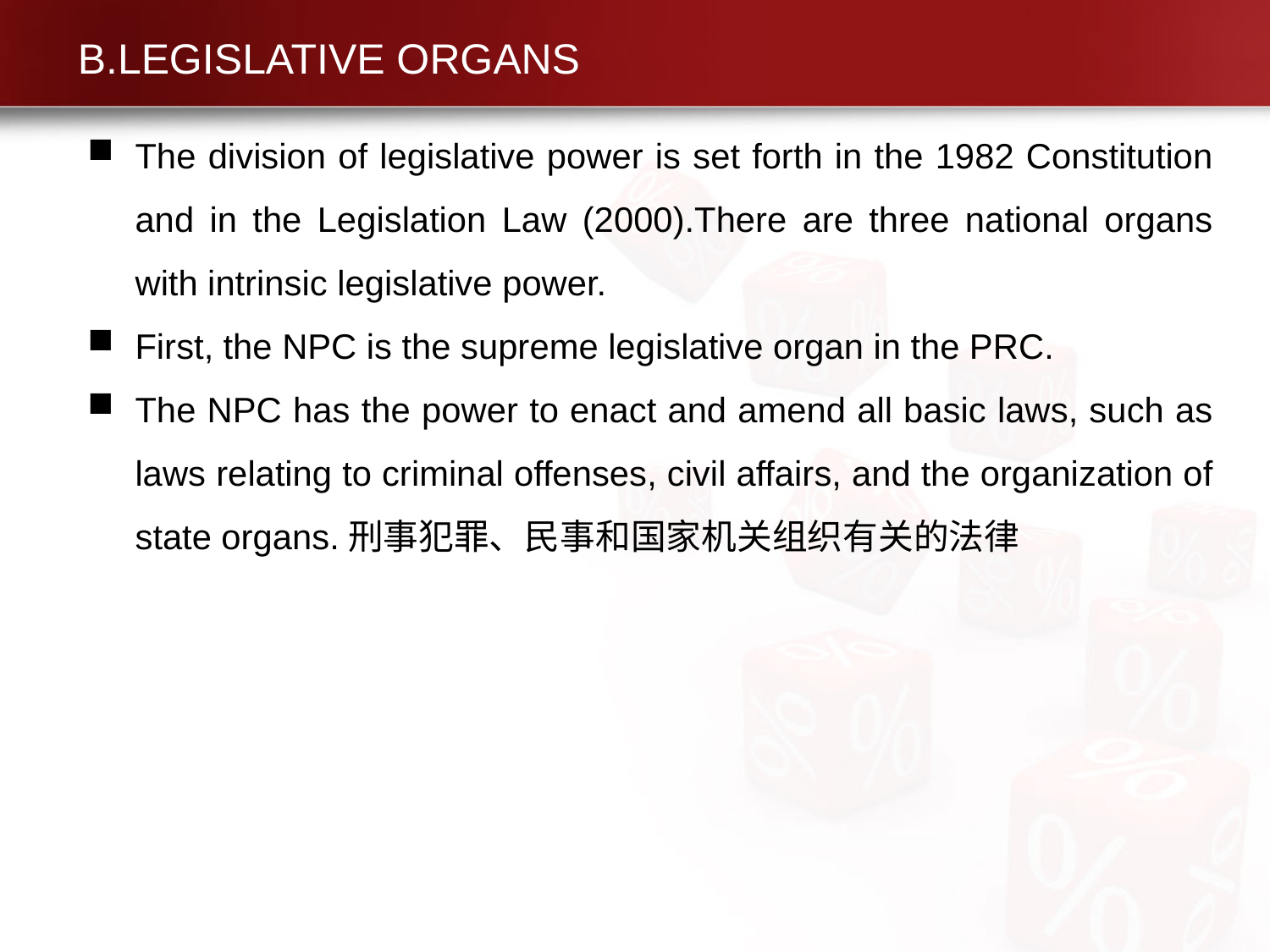

# B.LEGISLATIVE ORGANS
The division of legislative power is set forth in the 1982 Constitution and in the Legislation Law (2000).There are three national organs with intrinsic legislative power.
First, the NPC is the supreme legislative organ in the PRC.
The NPC has the power to enact and amend all basic laws, such as laws relating to criminal offenses, civil affairs, and the organization of state organs.刑事犯罪、民事和国家机关组织有关的法律